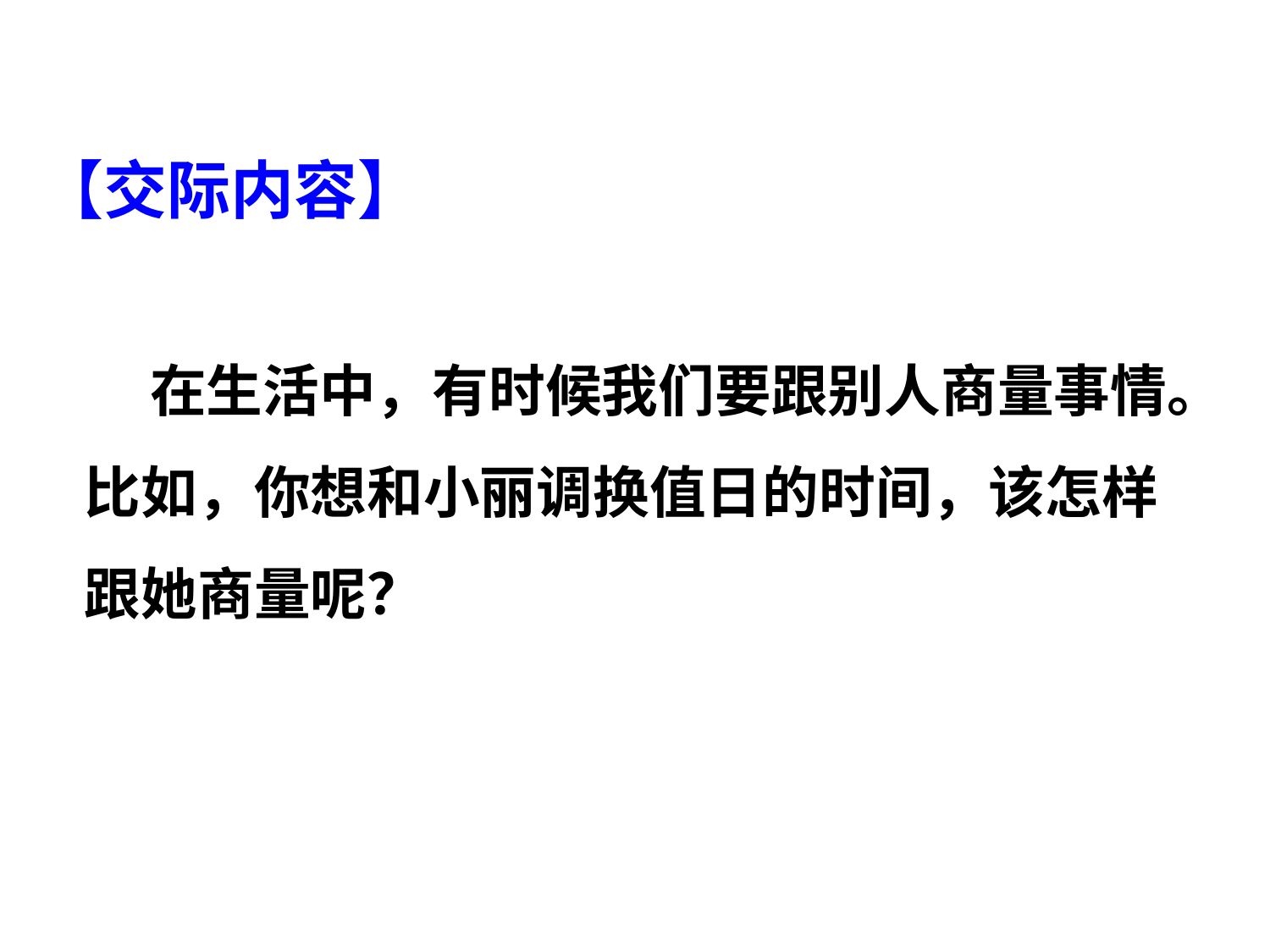

【交际内容】
    在生活中，有时候我们要跟别人商量事情。比如，你想和小丽调换值日的时间，该怎样跟她商量呢？